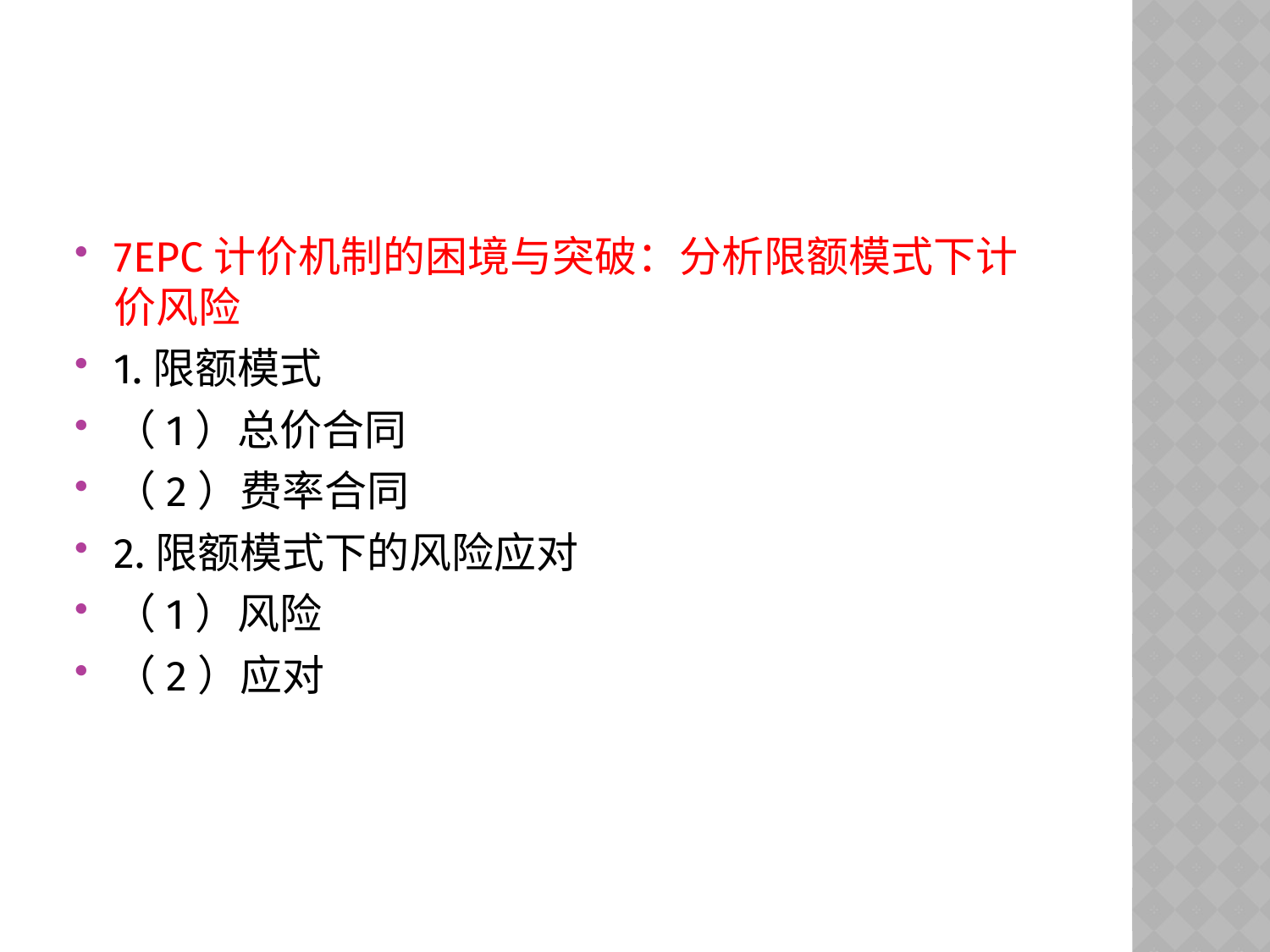

#
7EPC计价机制的困境与突破：分析限额模式下计价风险
1.限额模式
（1）总价合同
（2）费率合同
2.限额模式下的风险应对
（1）风险
（2）应对